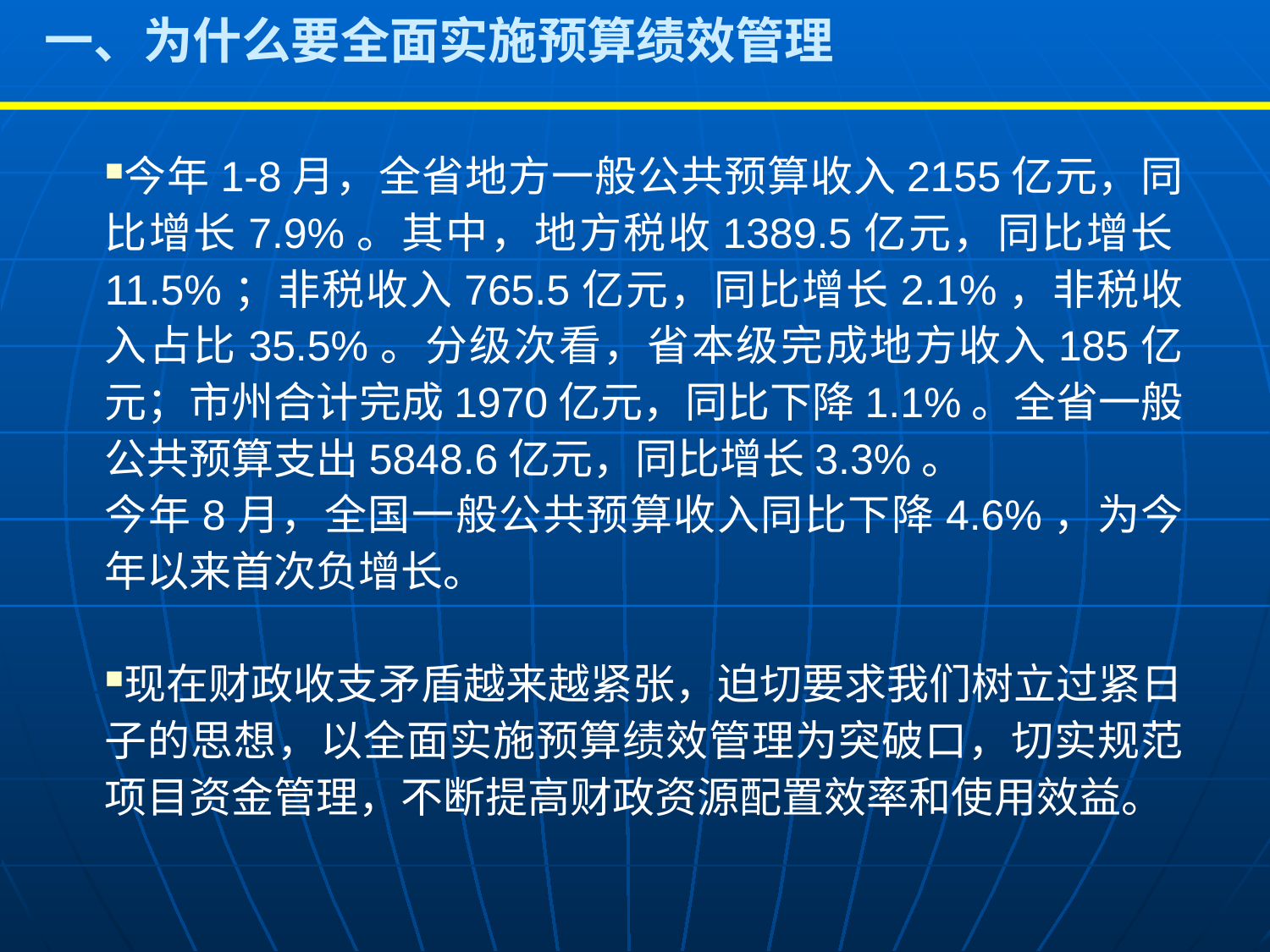

一、为什么要全面实施预算绩效管理

今年1-8月，全省地方一般公共预算收入2155亿元，同比增长7.9%。其中，地方税收1389.5亿元，同比增长11.5%；非税收入765.5亿元，同比增长2.1%，非税收入占比35.5%。分级次看，省本级完成地方收入185亿元；市州合计完成1970亿元，同比下降1.1%。全省一般公共预算支出5848.6亿元，同比增长3.3%。
今年8月，全国一般公共预算收入同比下降4.6%，为今年以来首次负增长。

现在财政收支矛盾越来越紧张，迫切要求我们树立过紧日子的思想，以全面实施预算绩效管理为突破口，切实规范项目资金管理，不断提高财政资源配置效率和使用效益。